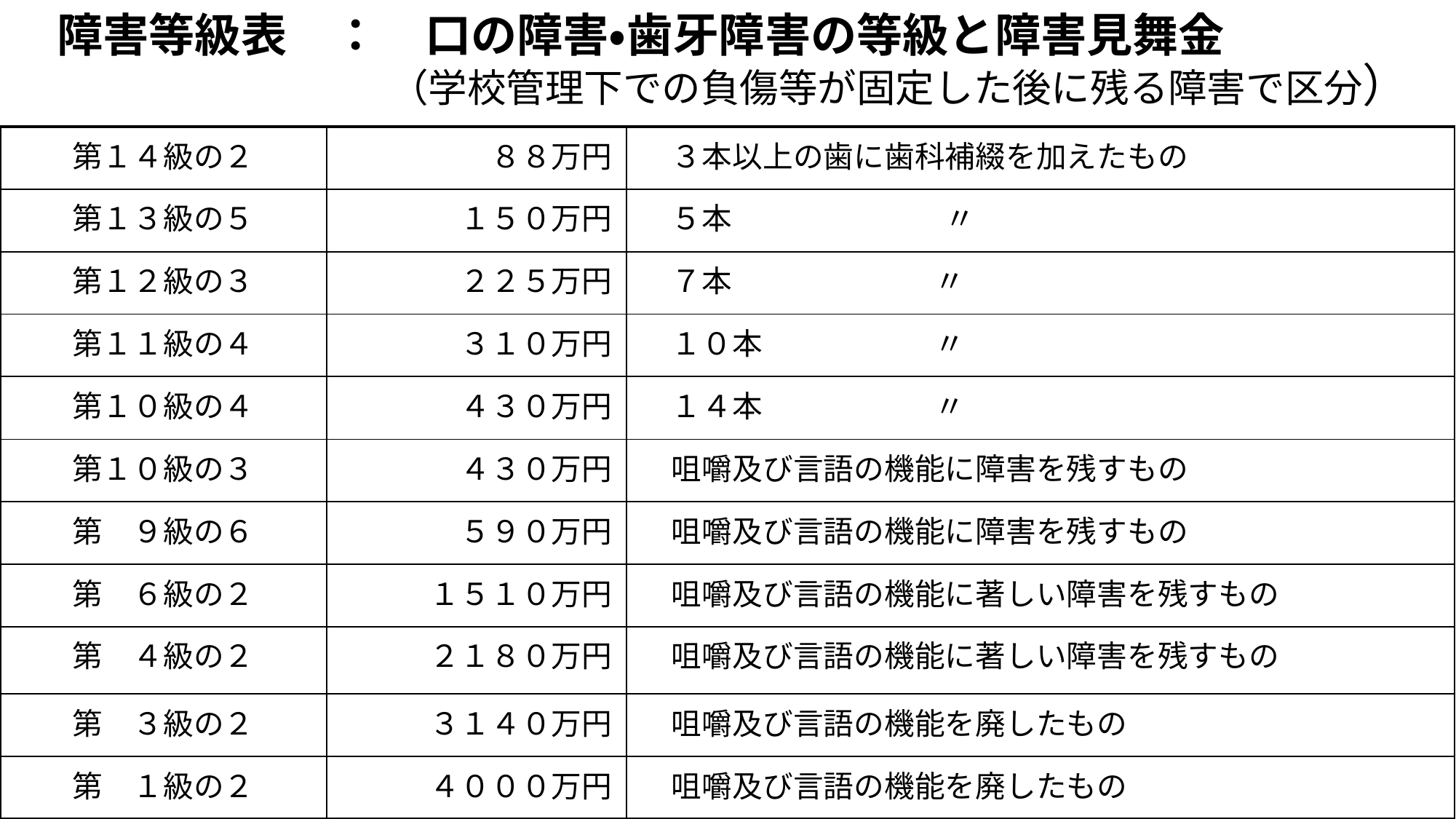

# 障害等級表　：　口の障害・歯牙障害の等級と障害見舞金　 　　　　　　 　　（学校管理下での負傷等が固定した後に残る障害で区分）
| 第１４級の２ | ８８万円 | ３本以上の歯に歯科補綴を加えたもの |
| --- | --- | --- |
| 第１３級の５ | １５０万円 | ５本　　　　　　　〃 |
| 第１２級の３ | ２２５万円 | ７本　　　　　　 〃 |
| 第１１級の４ | ３１０万円 | １０本　　　　　 〃 |
| 第１０級の４ | ４３０万円 | １４本　　　 　　 〃 |
| 第１０級の３ | ４３０万円 | 咀嚼及び言語の機能に障害を残すもの |
| 第　９級の６ | ５９０万円 | 咀嚼及び言語の機能に障害を残すもの |
| 第　６級の２ | １５１０万円 | 咀嚼及び言語の機能に著しい障害を残すもの |
| 第　４級の２ | ２１８０万円 | 咀嚼及び言語の機能に著しい障害を残すもの |
| 第　３級の２ | ３１４０万円 | 咀嚼及び言語の機能を廃したもの |
| 第　１級の２ | ４０００万円 | 咀嚼及び言語の機能を廃したもの |